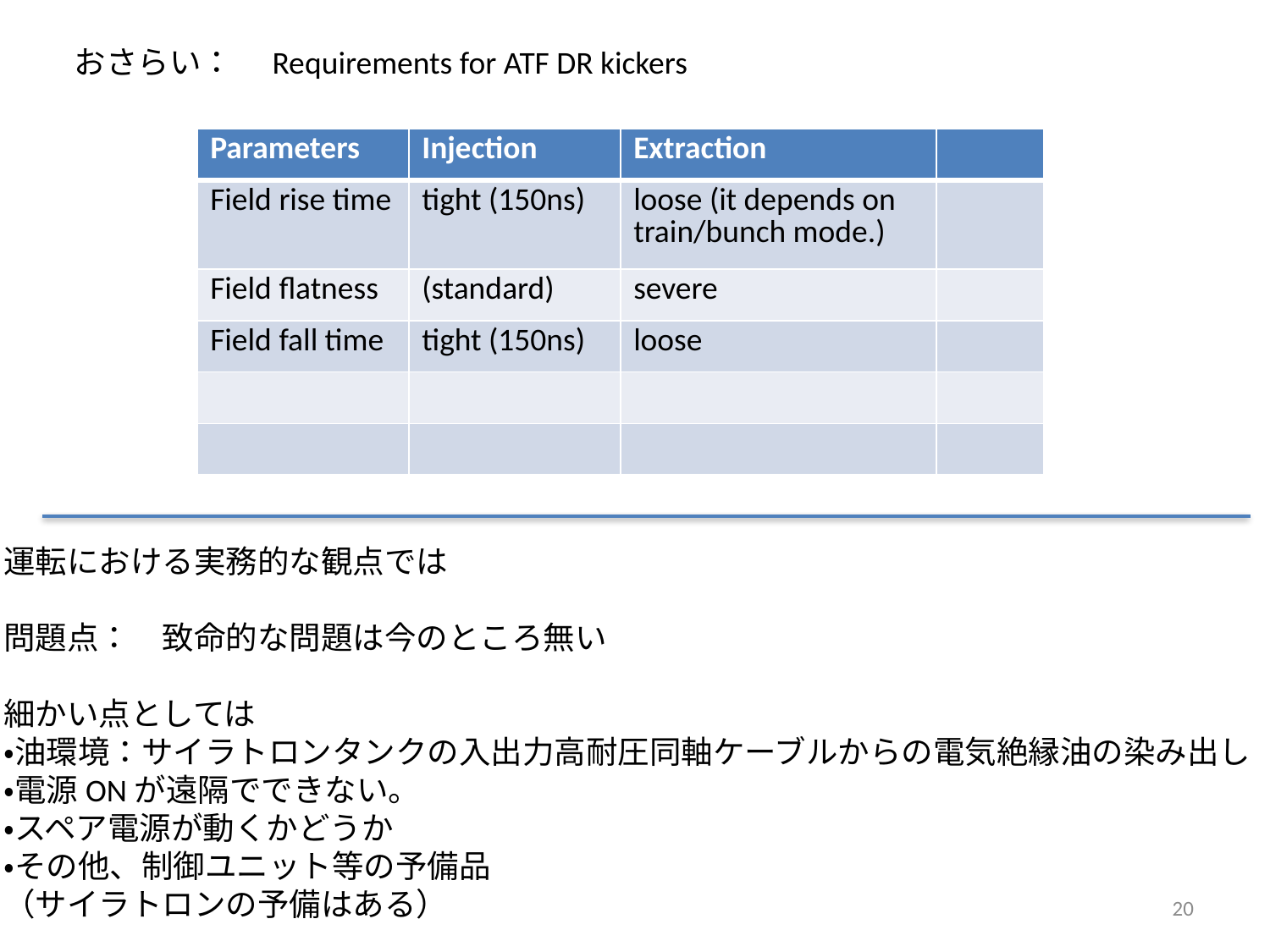

おさらい：　Requirements for ATF DR kickers
| Parameters | Injection | Extraction |  |
| --- | --- | --- | --- |
| Field rise time | tight (150ns) | loose (it depends on train/bunch mode.) |  |
| Field flatness | (standard) | severe |  |
| Field fall time | tight (150ns) | loose |  |
|  |  |  |  |
|  |  |  |  |
運転における実務的な観点では

問題点：　致命的な問題は今のところ無い

細かい点としては
・油環境：サイラトロンタンクの入出力高耐圧同軸ケーブルからの電気絶縁油の染み出し
・電源ONが遠隔でできない。
・スペア電源が動くかどうか
・その他、制御ユニット等の予備品
（サイラトロンの予備はある）

20